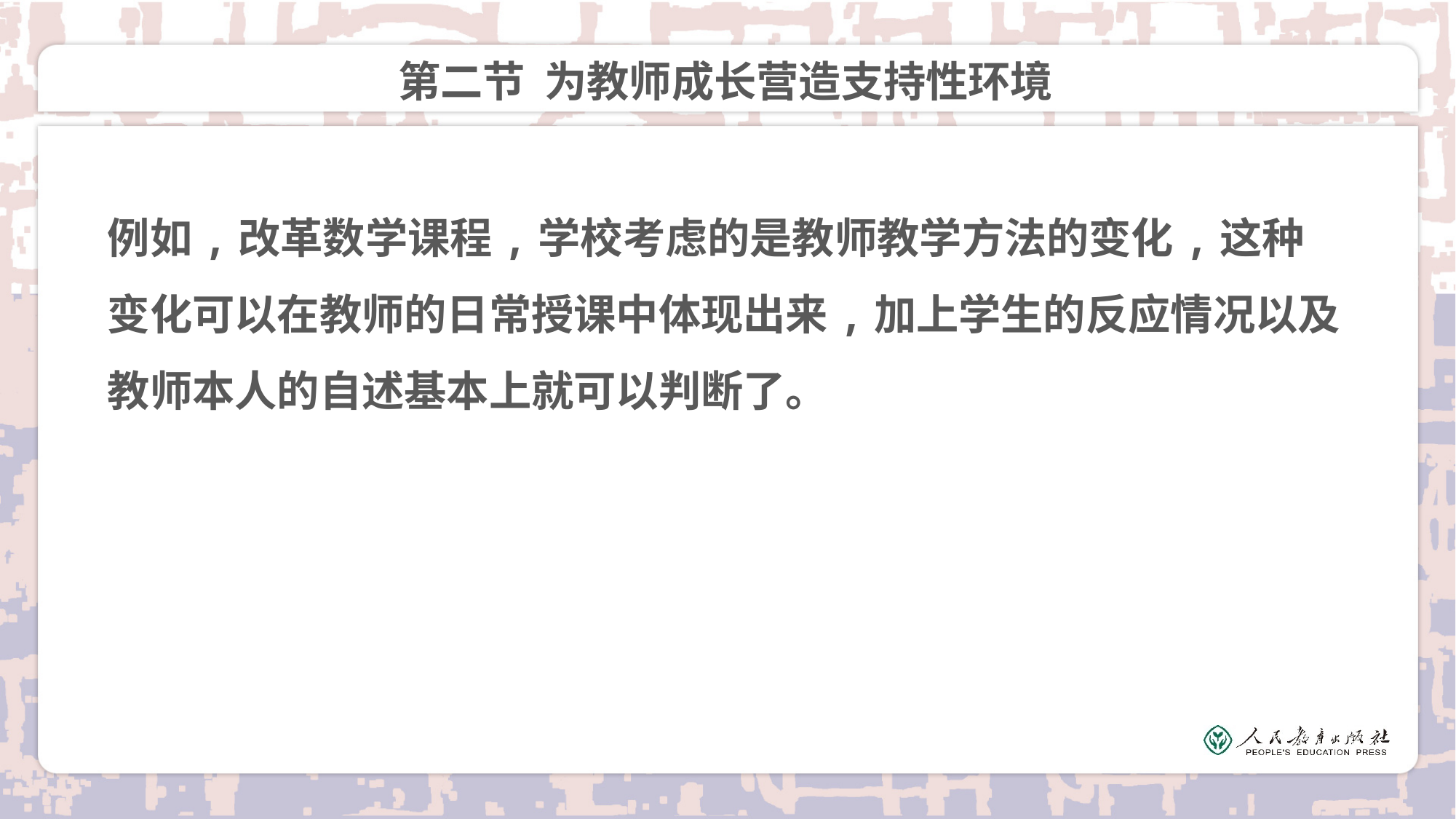

# 第二节  为教师成长营造支持性环境
例如,改革数学课程,学校考虑的是教师教学方法的变化,这种变化可以在教师的日常授课中体现出来,加上学生的反应情况以及教师本人的自述基本上就可以判断了。